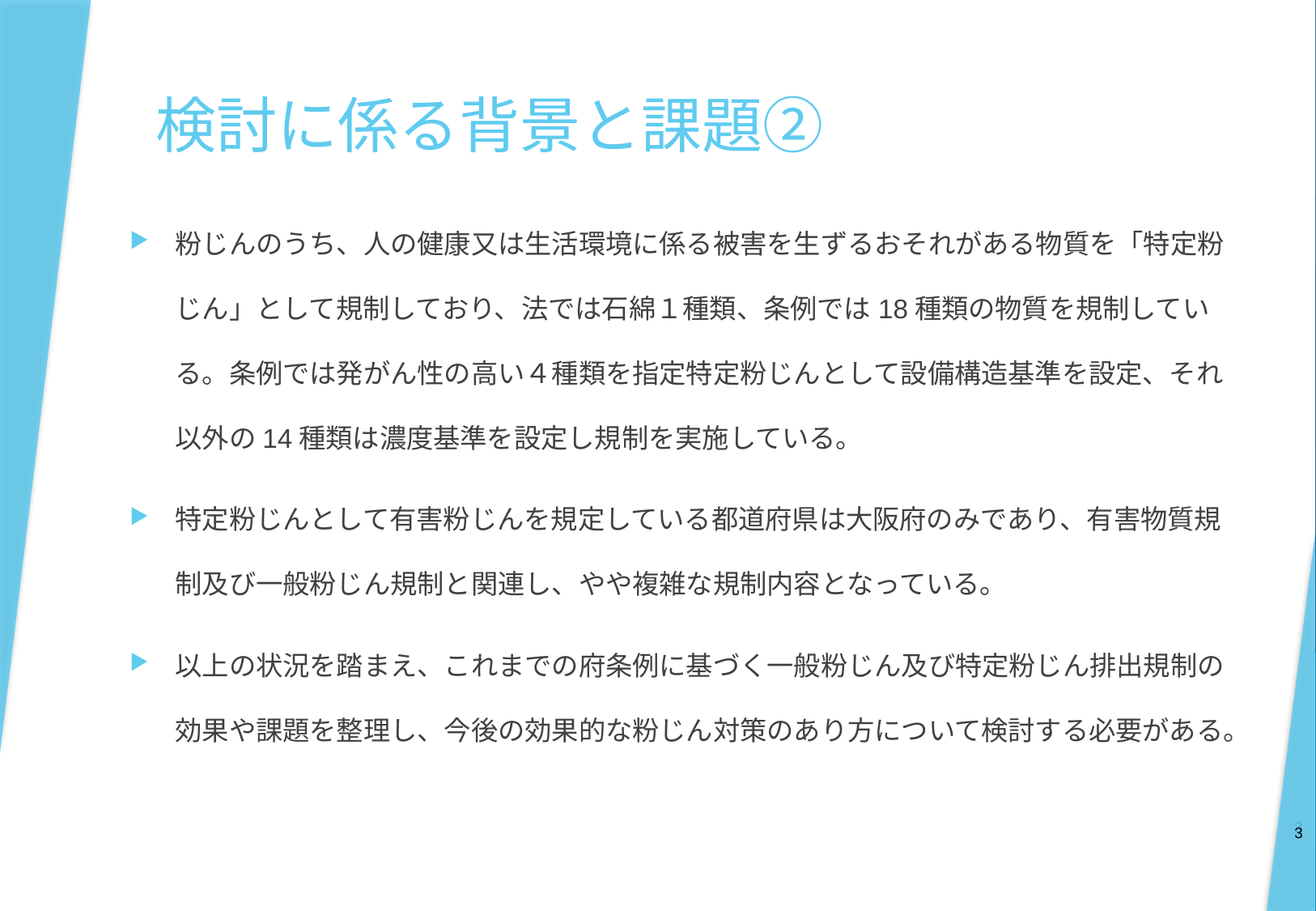

# 検討に係る背景と課題②
粉じんのうち、人の健康又は生活環境に係る被害を生ずるおそれがある物質を「特定粉じん」として規制しており、法では石綿１種類、条例では18種類の物質を規制している。条例では発がん性の高い４種類を指定特定粉じんとして設備構造基準を設定、それ以外の14種類は濃度基準を設定し規制を実施している。
特定粉じんとして有害粉じんを規定している都道府県は大阪府のみであり、有害物質規制及び一般粉じん規制と関連し、やや複雑な規制内容となっている。
以上の状況を踏まえ、これまでの府条例に基づく一般粉じん及び特定粉じん排出規制の効果や課題を整理し、今後の効果的な粉じん対策のあり方について検討する必要がある。

3
3